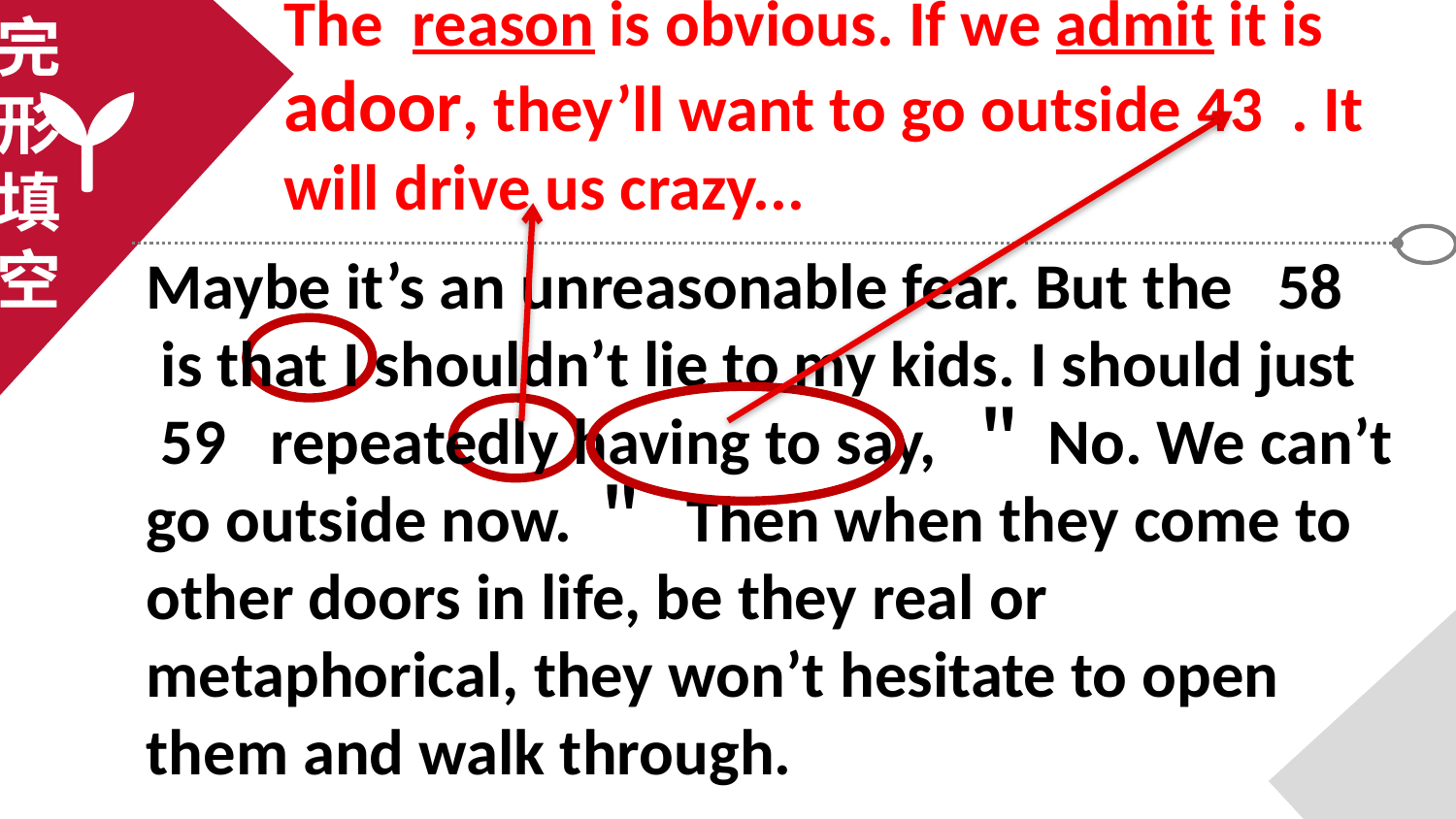

完
形
填
空
The  reason is obvious. If we admit it is adoor, they’ll want to go outside 43  . It will drive us crazy...

Maybe it’s an unreasonable fear. But the   58   is that I shouldn’t lie to my kids. I should just   59   repeatedly having to say, ＂No. We can’t go outside now.＂ Then when they come to other doors in life, be they real or metaphorical, they won’t hesitate to open them and walk through.